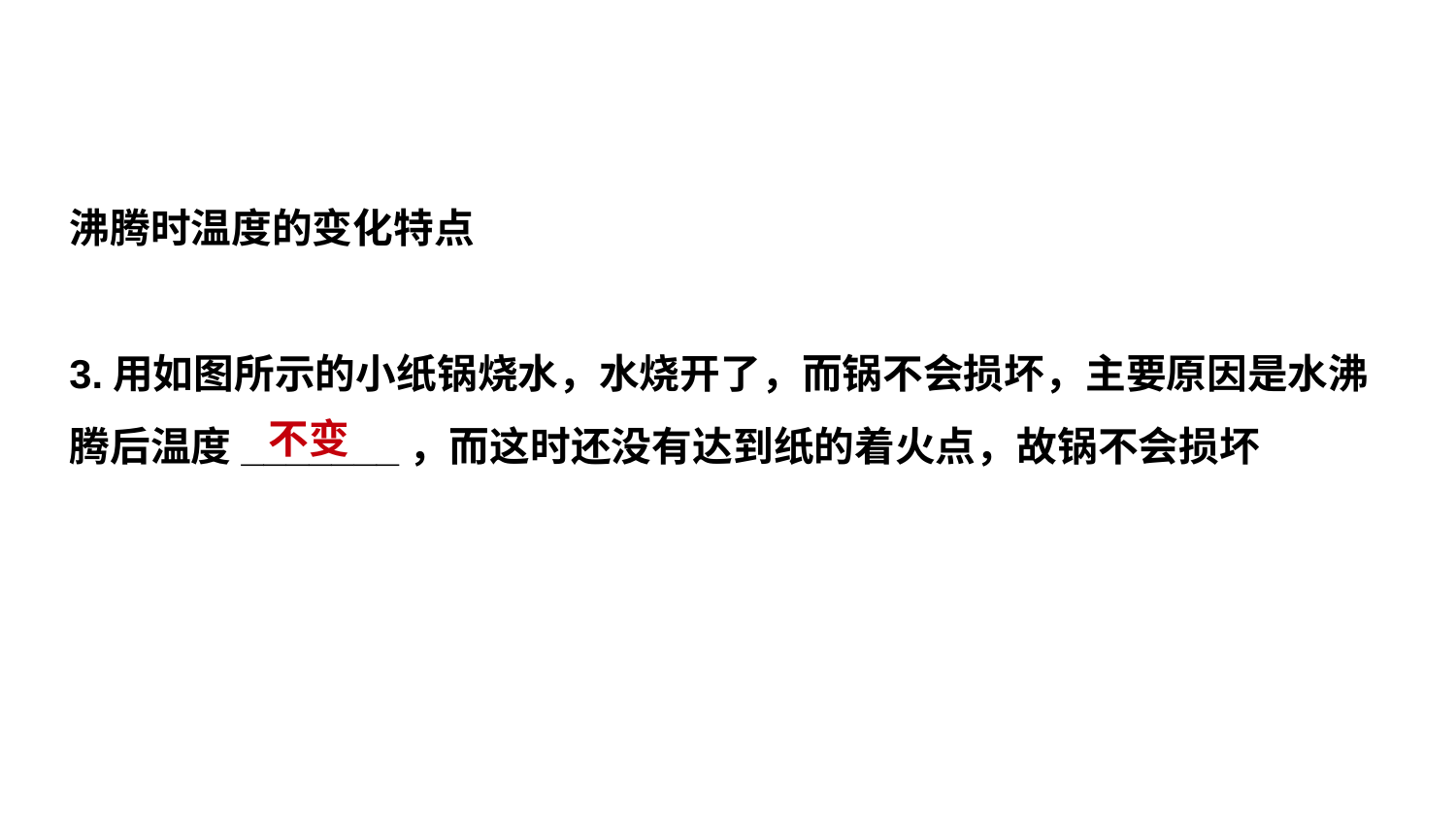

沸腾时温度的变化特点

3.用如图所示的小纸锅烧水，水烧开了，而锅不会损坏，主要原因是水沸
腾后温度_______，而这时还没有达到纸的着火点，故锅不会损坏
 不变